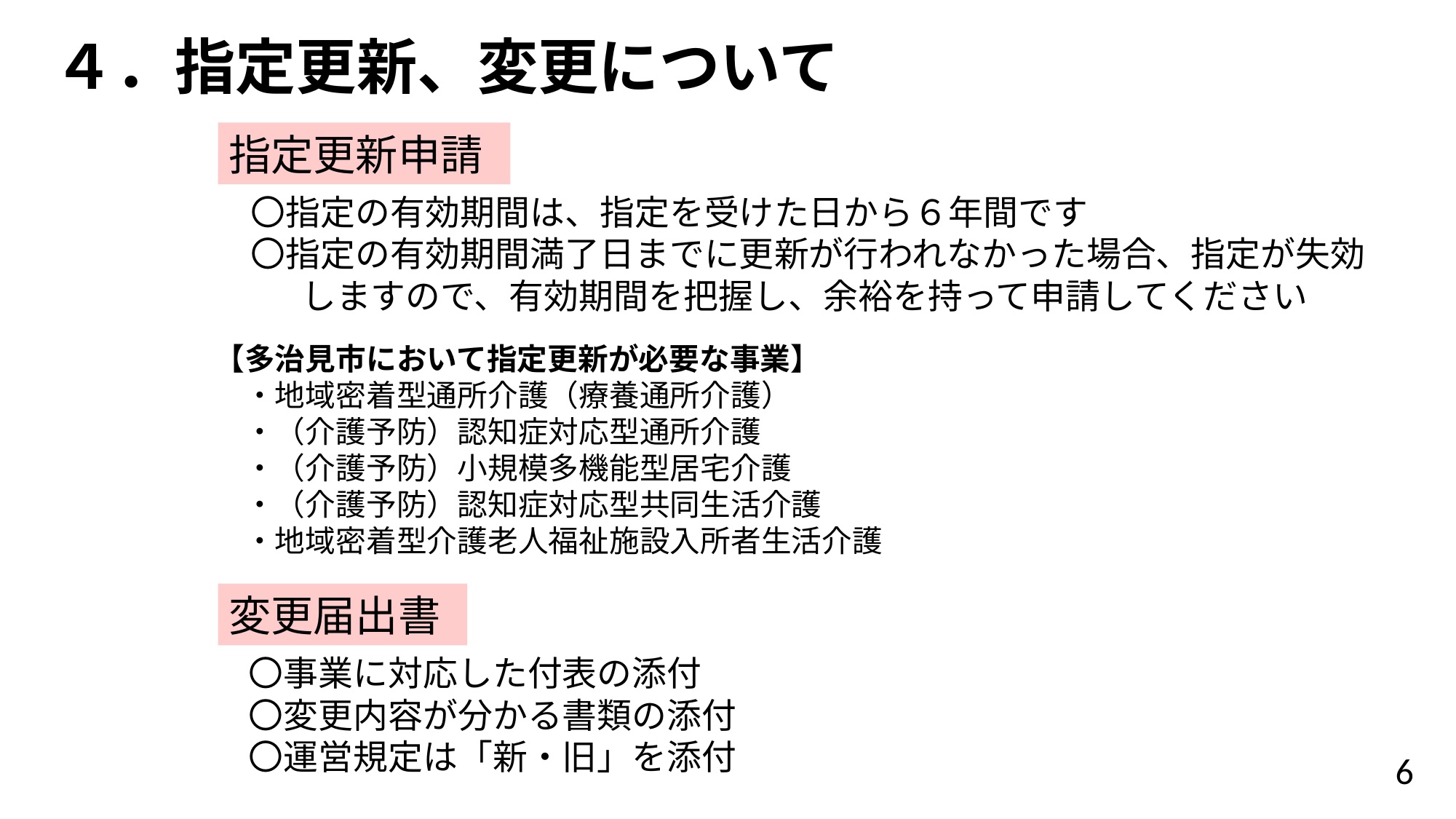

４．指定更新、変更について
指定更新申請
〇指定の有効期間は、指定を受けた日から６年間です
〇指定の有効期間満了日までに更新が行われなかった場合、指定が失効
　  しますので、有効期間を把握し、余裕を持って申請してください
【多治見市において指定更新が必要な事業】
　・地域密着型通所介護（療養通所介護）
　・（介護予防）認知症対応型通所介護
　・（介護予防）小規模多機能型居宅介護
　・（介護予防）認知症対応型共同生活介護
　・地域密着型介護老人福祉施設入所者生活介護
変更届出書
〇事業に対応した付表の添付
〇変更内容が分かる書類の添付
〇運営規定は「新・旧」を添付
6